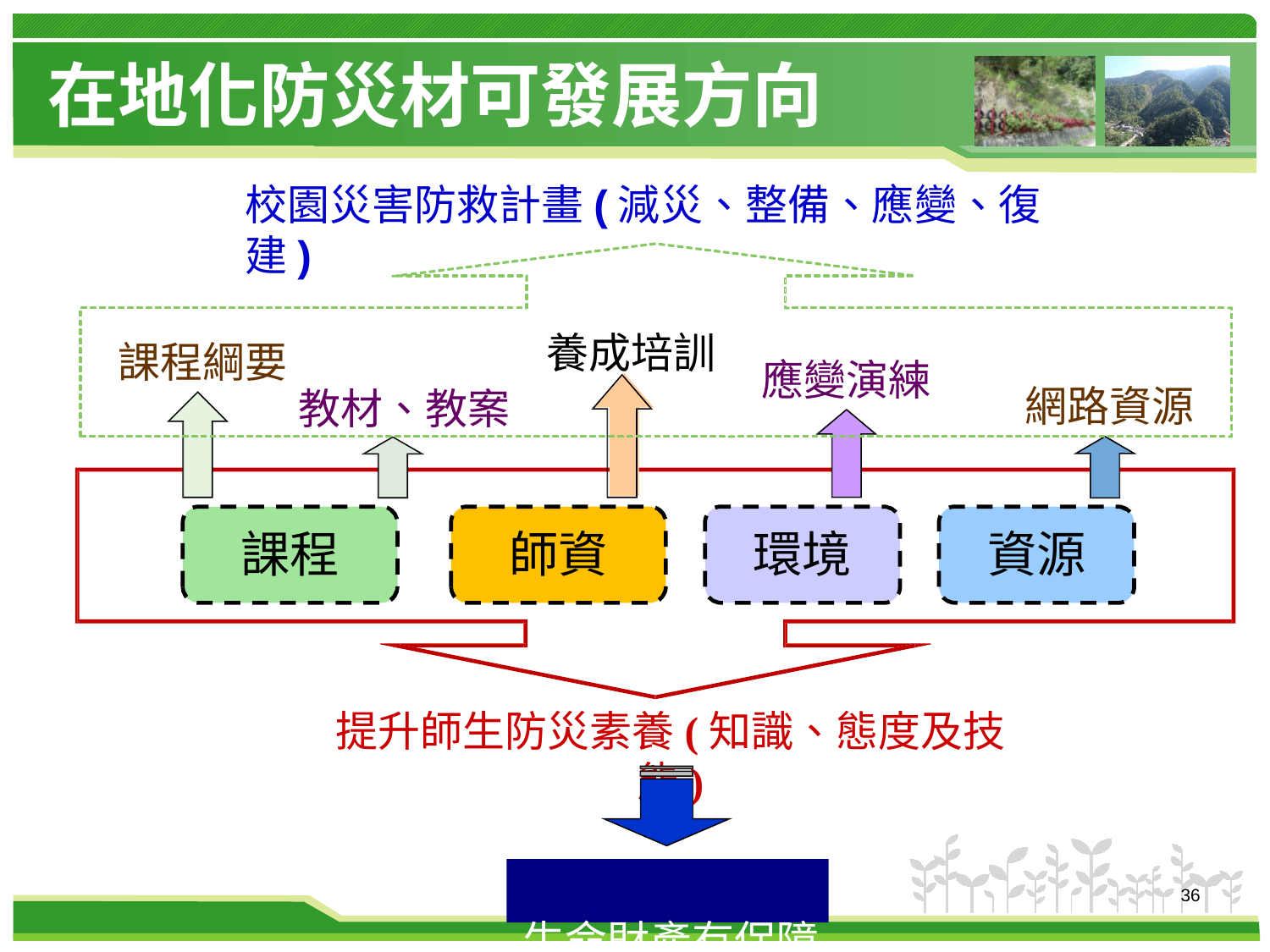

# 在地化防災材可發展方向
校園災害防救計畫(減災、整備、應變、復建)

養成培訓
課程綱要
應變演練

網路資源
教材、教案

課程
師資
環境
資源
提升師生防災素養(知識、態度及技能)

生命財產有保障

36